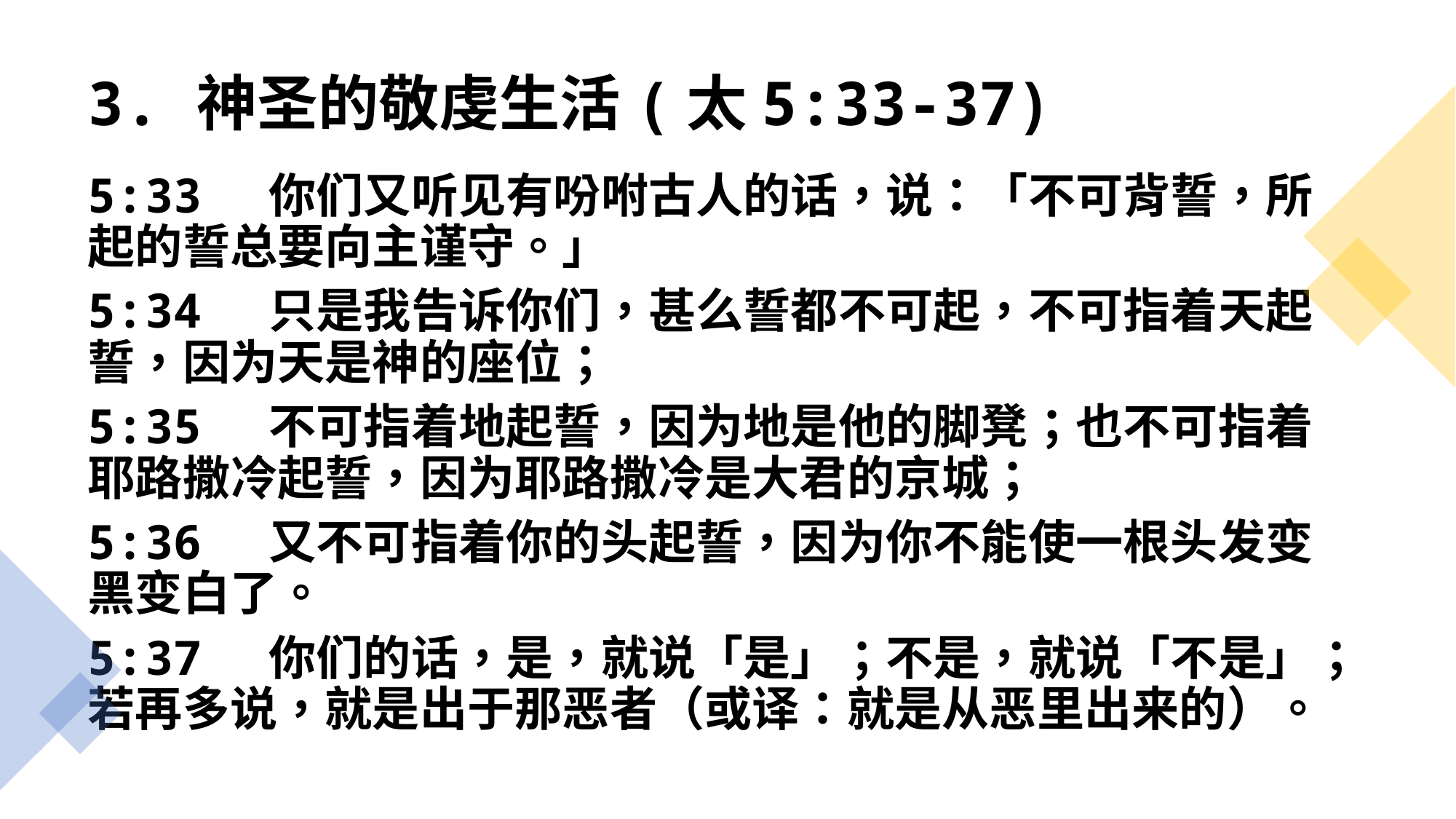

# 3.	神圣的敬虔生活(太5:33-37)

5:33  你们又听见有吩咐古人的话，说：「不可背誓，所起的誓总要向主谨守。」
5:34  只是我告诉你们，甚么誓都不可起，不可指着天起誓，因为天是神的座位；
5:35  不可指着地起誓，因为地是他的脚凳；也不可指着耶路撒冷起誓，因为耶路撒冷是大君的京城；
5:36  又不可指着你的头起誓，因为你不能使一根头发变黑变白了。
5:37  你们的话，是，就说「是」；不是，就说「不是」；若再多说，就是出于那恶者（或译：就是从恶里出来的）。